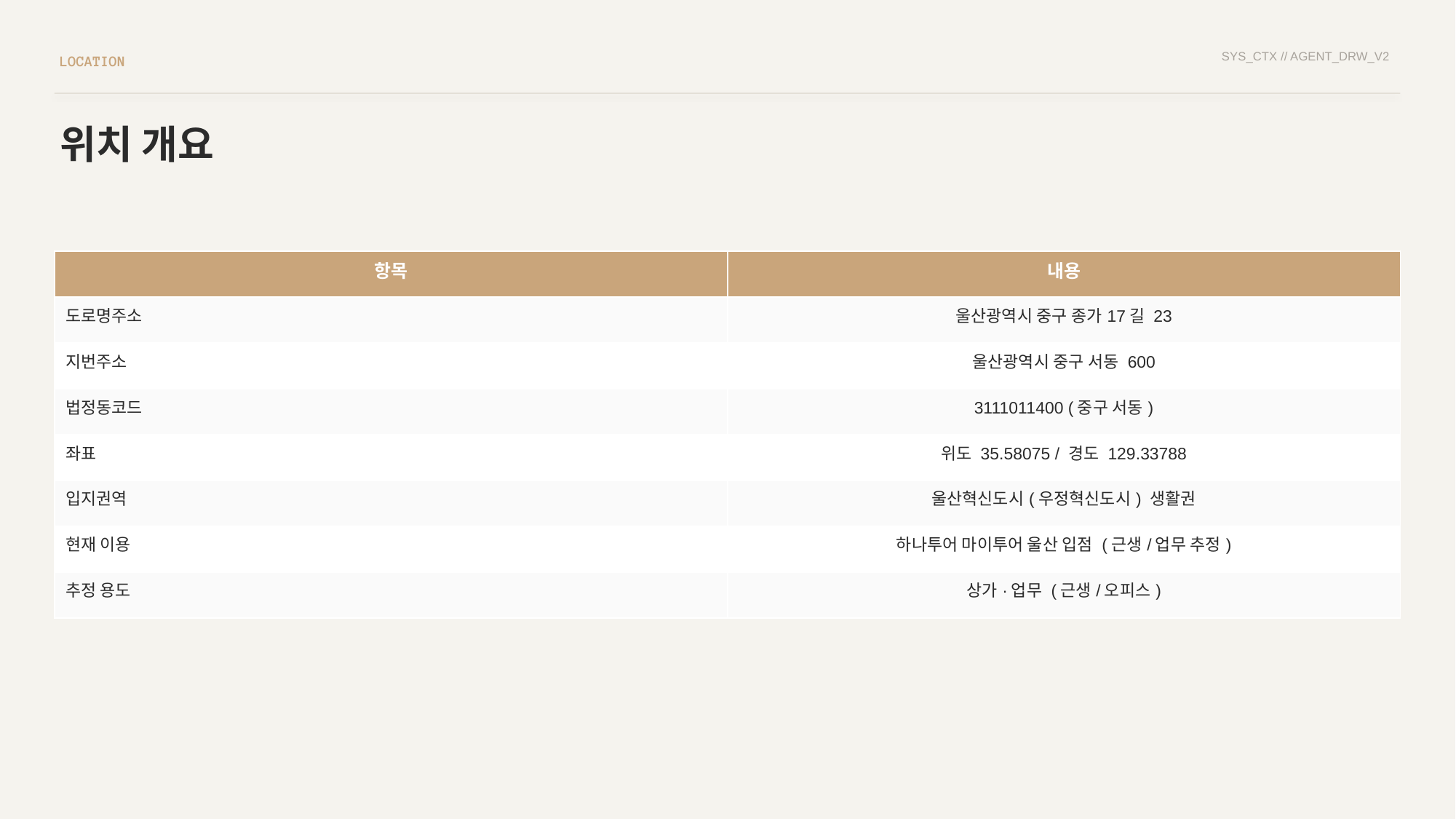

SYS_CTX // AGENT_DRW_V2
LOCATION

위치 개요
| 항목 | 내용 |
| --- | --- |
| 도로명주소 | 울산광역시 중구 종가17길 23 |
| 지번주소 | 울산광역시 중구 서동 600 |
| 법정동코드 | 3111011400 (중구 서동) |
| 좌표 | 위도 35.58075 / 경도 129.33788 |
| 입지권역 | 울산혁신도시(우정혁신도시) 생활권 |
| 현재 이용 | 하나투어 마이투어 울산 입점 (근생/업무 추정) |
| 추정 용도 | 상가·업무 (근생/오피스) |